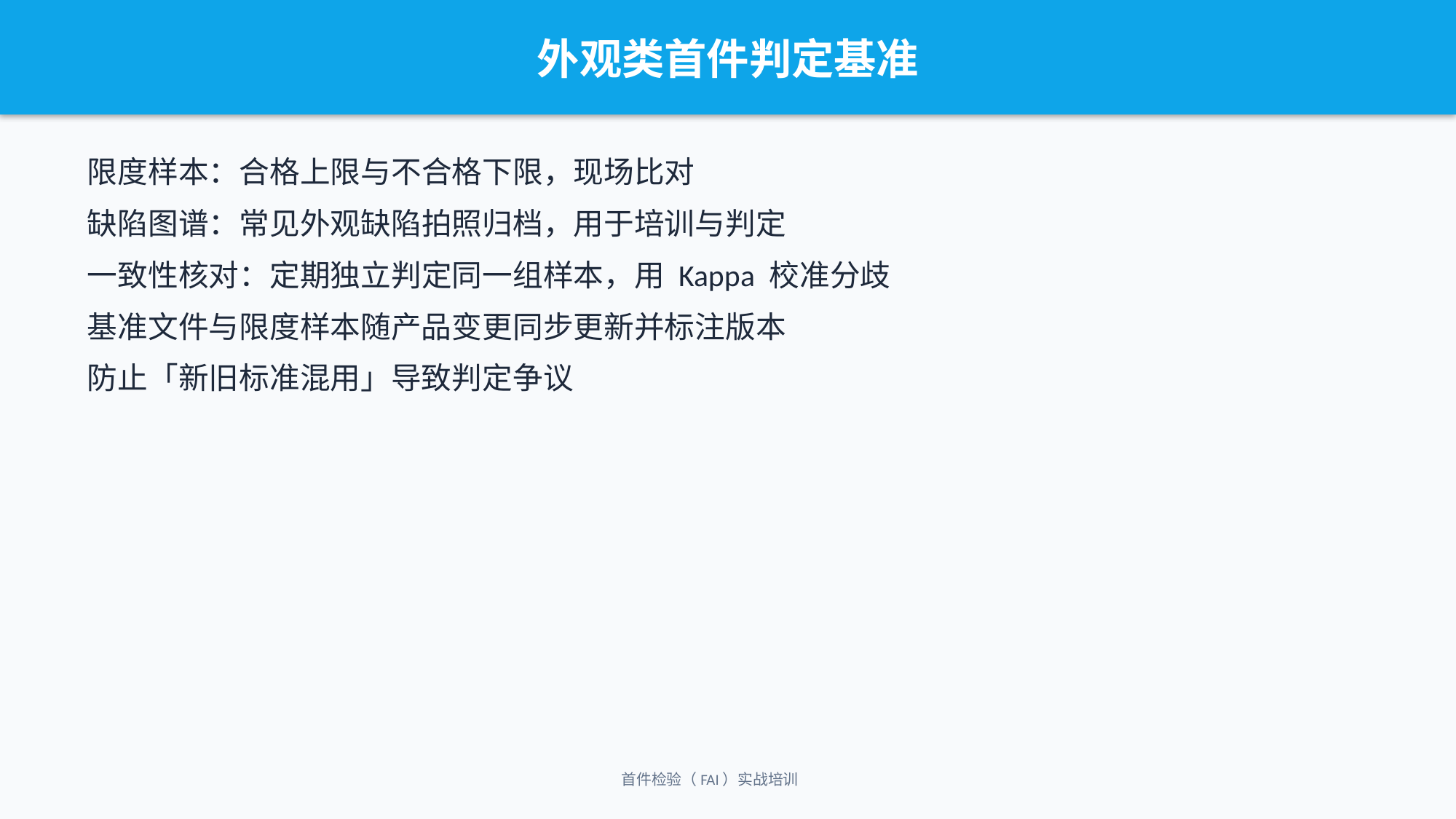

外观类首件判定基准
限度样本：合格上限与不合格下限，现场比对
缺陷图谱：常见外观缺陷拍照归档，用于培训与判定
一致性核对：定期独立判定同一组样本，用 Kappa 校准分歧
基准文件与限度样本随产品变更同步更新并标注版本
防止「新旧标准混用」导致判定争议
首件检验（FAI）实战培训